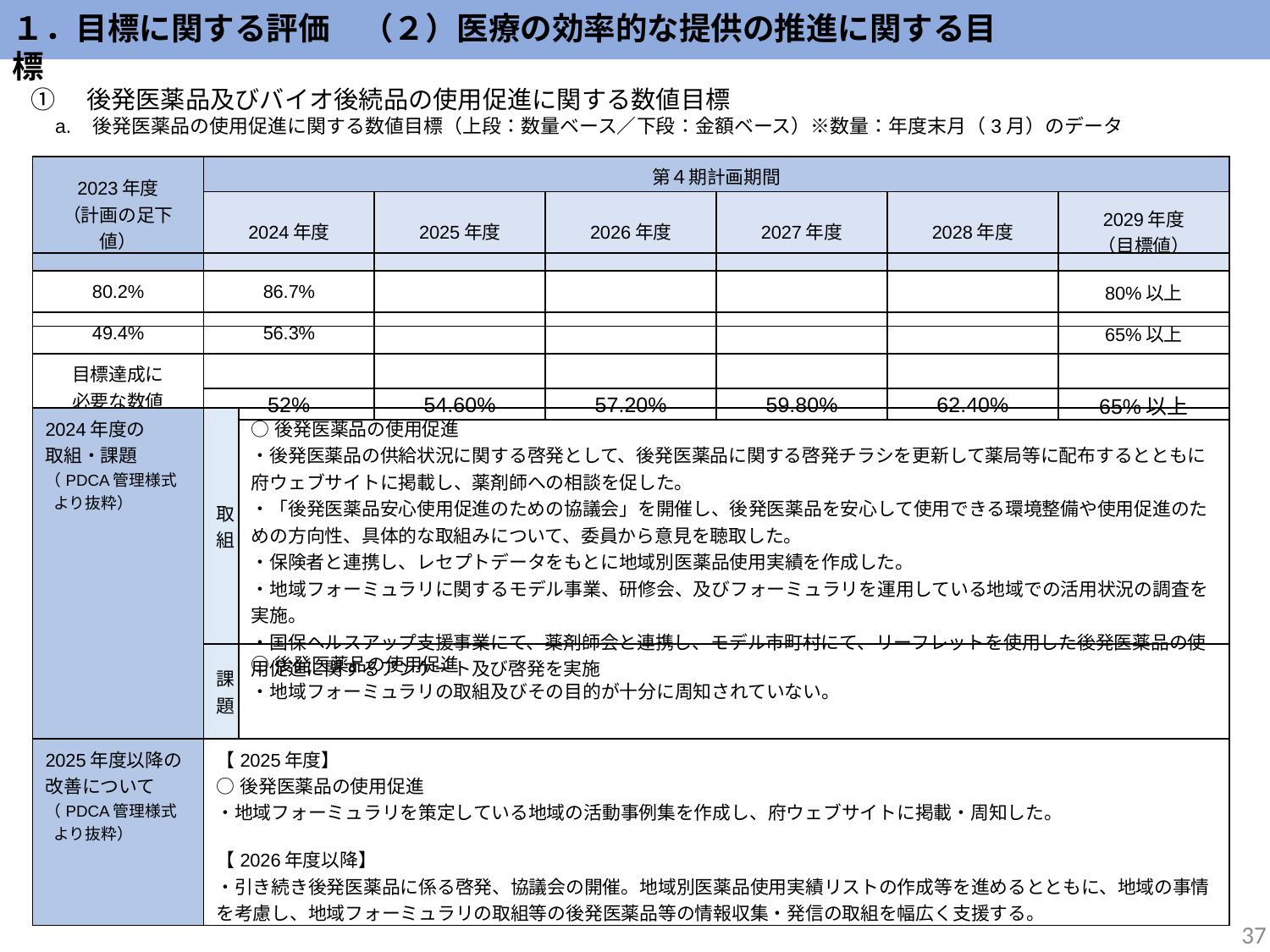

１．目標に関する評価　（２）医療の効率的な提供の推進に関する目標
①　後発医薬品及びバイオ後続品の使用促進に関する数値目標
　a.   後発医薬品の使用促進に関する数値目標（上段：数量ベース／下段：金額ベース）※数量：年度末月（3月）のデータ
| 2023年度 （計画の足下値） | 第４期計画期間 |  |  |  |  |  |
| --- | --- | --- | --- | --- | --- | --- |
| 2023年度 （計画の足下値） | 2024年度 | 2025年度 | 2026年度 | 2027年度 | 2028年度 | 2029年度 （目標値） |
| 80.2% | 86.7% |  |  |  |  | 80%以上 |
| 49.4% | 56.3% |  |  |  |  | 65%以上 |
| 目標達成に 必要な数値 |  |  |  |  |  |  |
|  | 52% | 54.60% | 57.20% | 59.80% | 62.40% | 65%以上 |
| 2024年度の 取組・課題 （PDCA管理様式 より抜粋） | 取組 | ○後発医薬品の使用促進 ・後発医薬品の供給状況に関する啓発として、後発医薬品に関する啓発チラシを更新して薬局等に配布するとともに府ウェブサイトに掲載し、薬剤師への相談を促した。 ・「後発医薬品安心使用促進のための協議会」を開催し、後発医薬品を安心して使用できる環境整備や使用促進のための方向性、具体的な取組みについて、委員から意見を聴取した。 ・保険者と連携し、レセプトデータをもとに地域別医薬品使用実績を作成した。 ・地域フォーミュラリに関するモデル事業、研修会、及びフォーミュラリを運用している地域での活用状況の調査を実施。 ・国保ヘルスアップ支援事業にて、薬剤師会と連携し、モデル市町村にて、リーフレットを使用した後発医薬品の使用促進に関するアンケート及び啓発を実施 |
| --- | --- | --- |
|  | 課題 | ○後発医薬品の使用促進 ・地域フォーミュラリの取組及びその目的が十分に周知されていない。 |
| 2025年度以降の改善について （PDCA管理様式 より抜粋） | 【2025年度】 ○後発医薬品の使用促進 ・地域フォーミュラリを策定している地域の活動事例集を作成し、府ウェブサイトに掲載・周知した。 【2026年度以降】 ・引き続き後発医薬品に係る啓発、協議会の開催。地域別医薬品使用実績リストの作成等を進めるとともに、地域の事情を考慮し、地域フォーミュラリの取組等の後発医薬品等の情報収集・発信の取組を幅広く支援する。 |  |
37